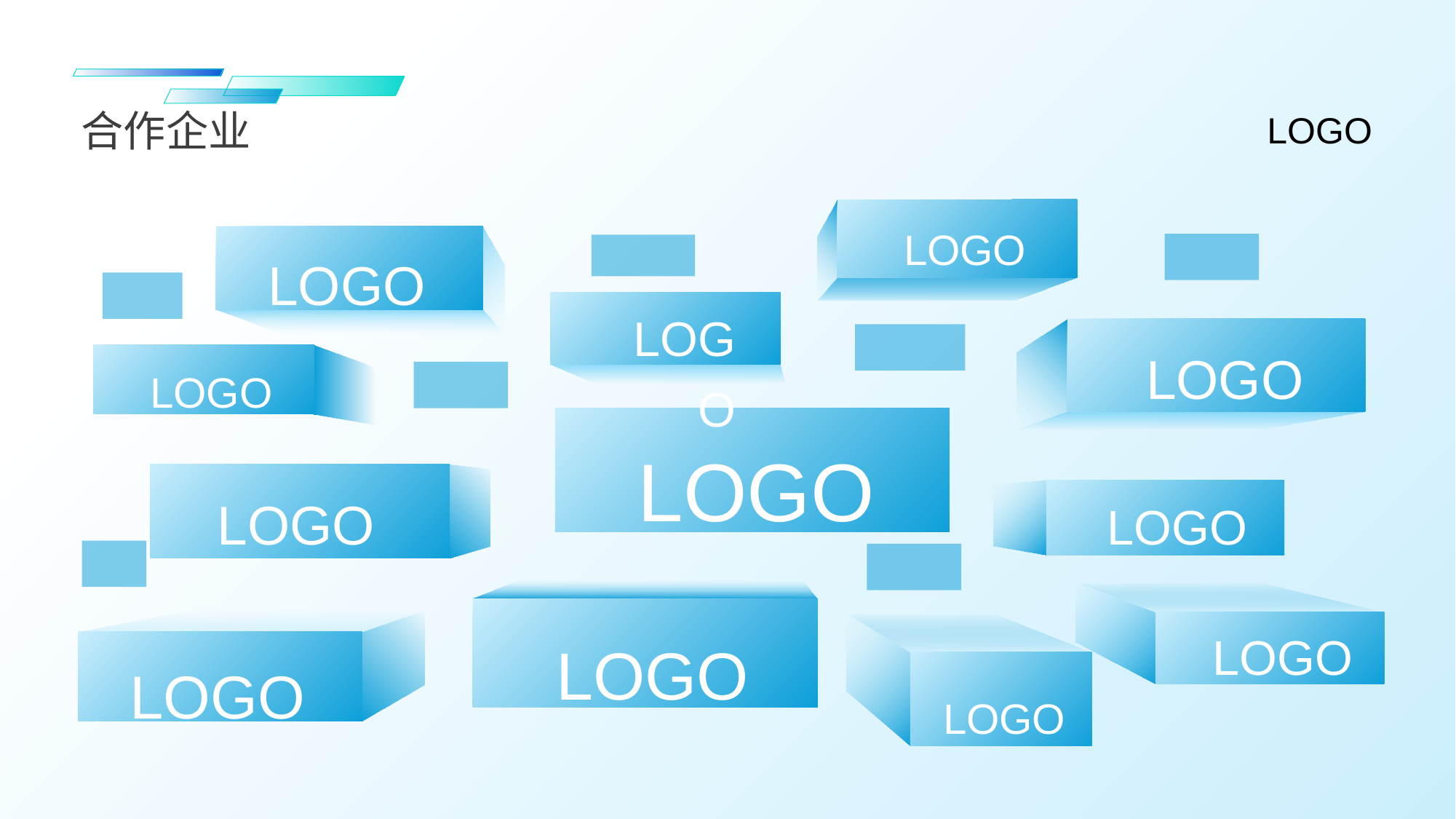

合作企业

LOGO

LOGO

LOGO

LOGO

LOGO

LOGO

LOGO

LOGO

LOGO
LOGO

LOGO

LOGO